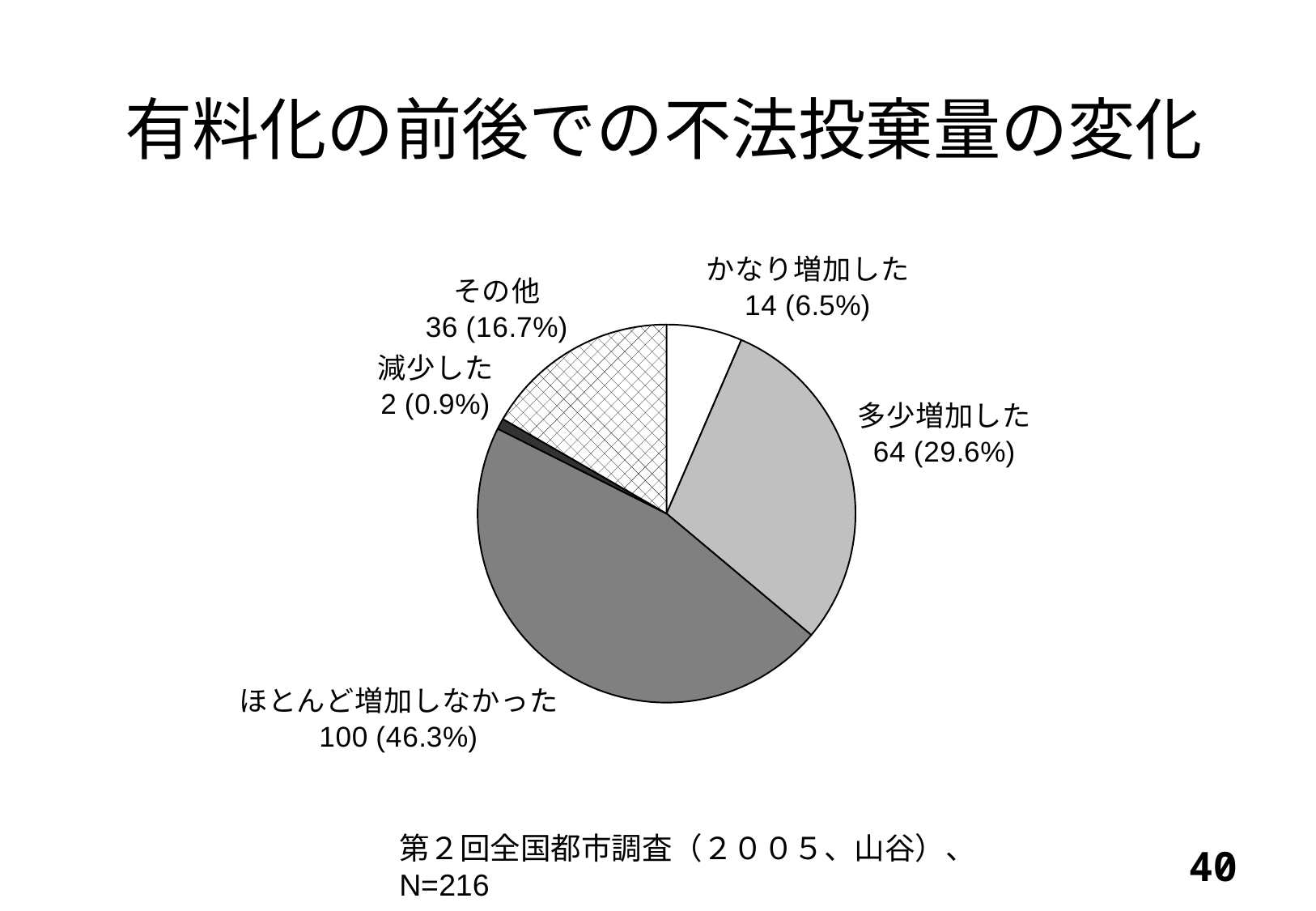

有料化の前後での不法投棄量の変化

### Chart

| Category | 市区 |
|---|---|
| かなり増加した | 14.0 |
| 多少増加した | 64.0 |
| ほとんど増加しなかった | 100.0 |
| 減少した | 2.0 |
| その他 | 36.0 |
第２回全国都市調査（２００５、山谷）、N=216
40